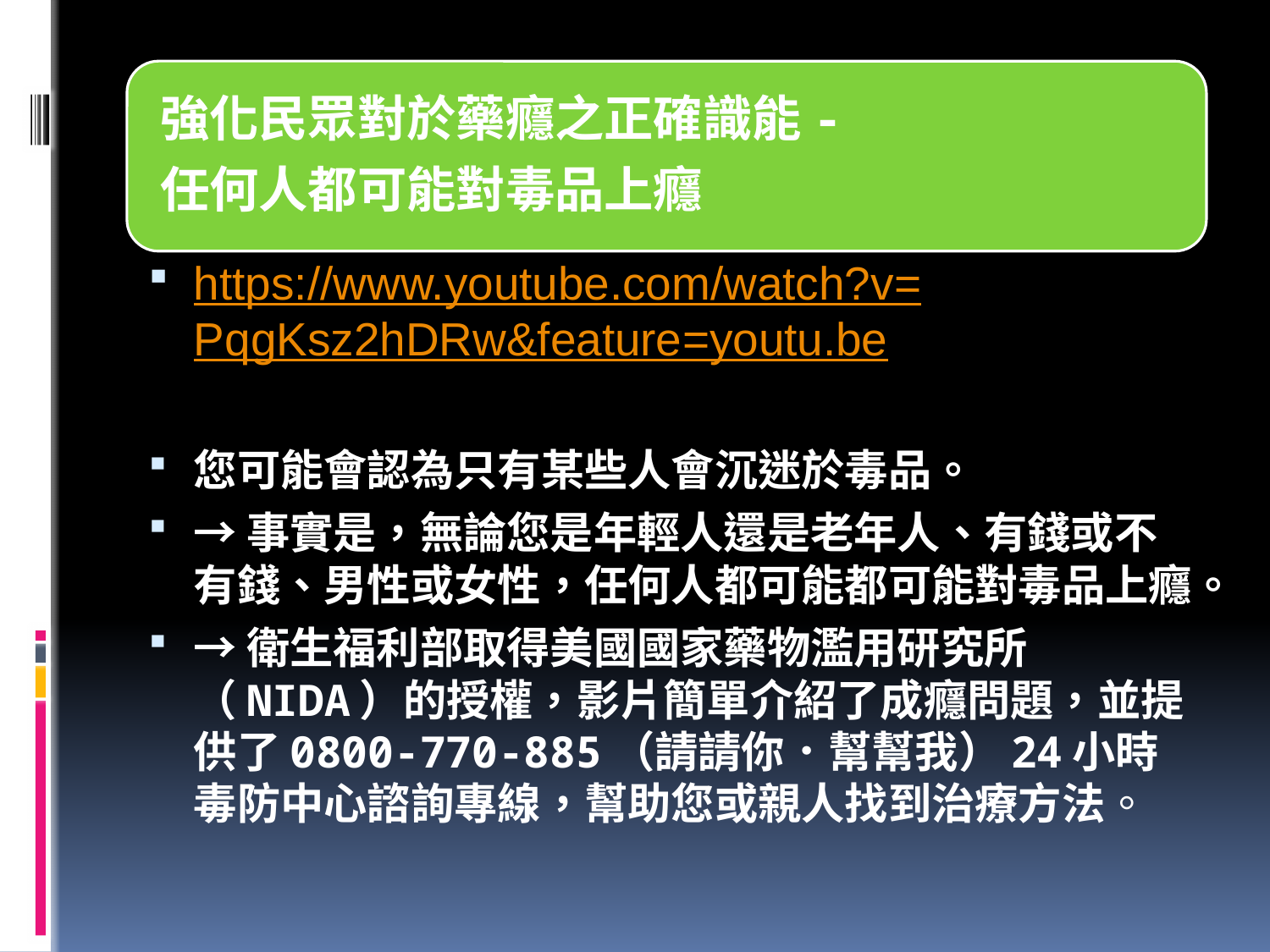

強化民眾對於藥癮之正確識能-
任何人都可能對毒品上癮
https://www.youtube.com/watch?v=PqgKsz2hDRw&feature=youtu.be

您可能會認為只有某些人會沉迷於毒品。
→事實是，無論您是年輕人還是老年人、有錢或不有錢、男性或女性，任何人都可能都可能對毒品上癮。
→衛生福利部取得美國國家藥物濫用研究所（NIDA）的授權，影片簡單介紹了成癮問題，並提供了0800-770-885（請請你．幫幫我）24小時毒防中心諮詢專線，幫助您或親人找到治療方法。